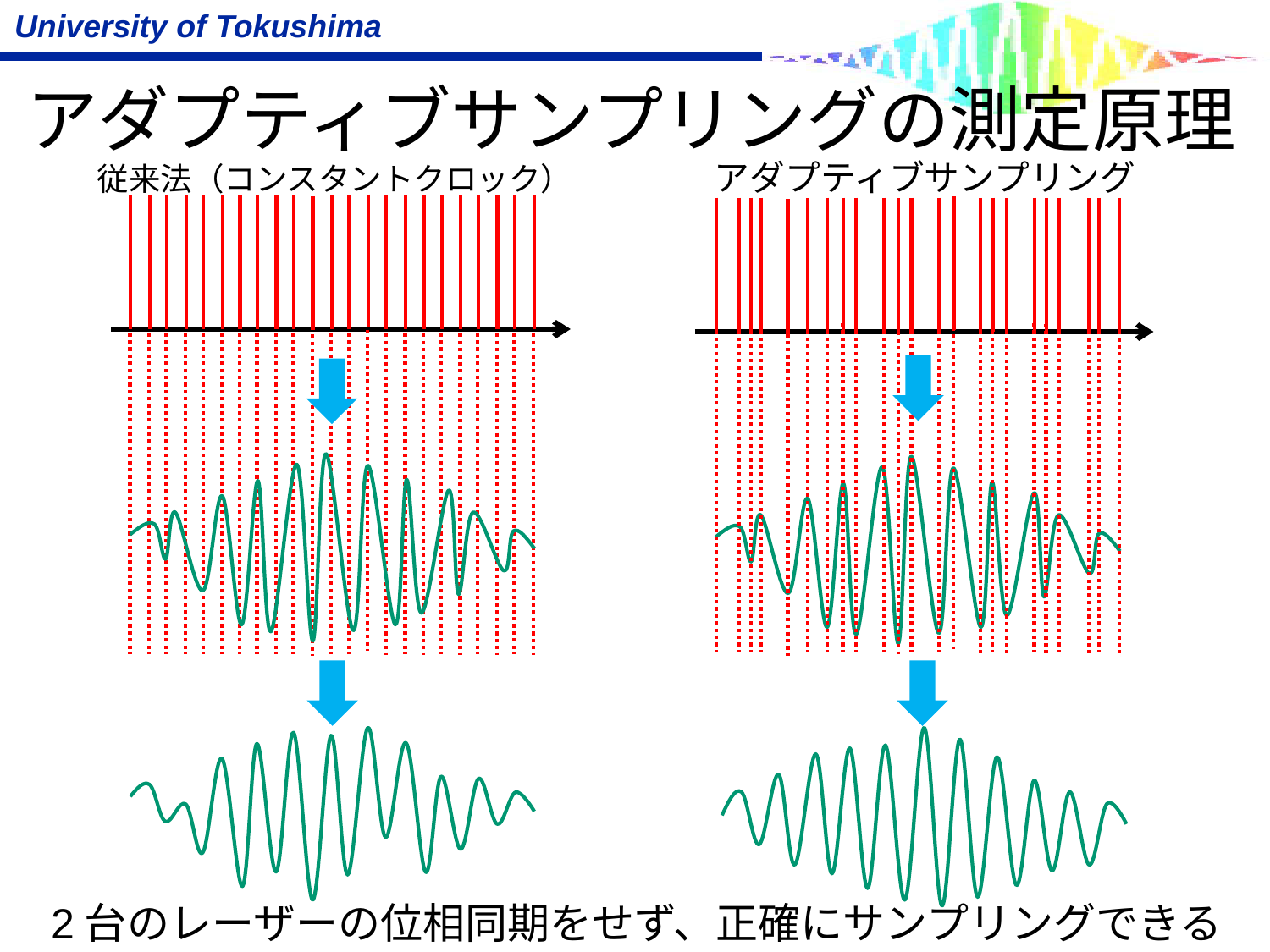

# アダプティブサンプリングの測定原理
アダプティブサンプリング
従来法（コンスタントクロック）

2台のレーザーの位相同期をせず、正確にサンプリングできる